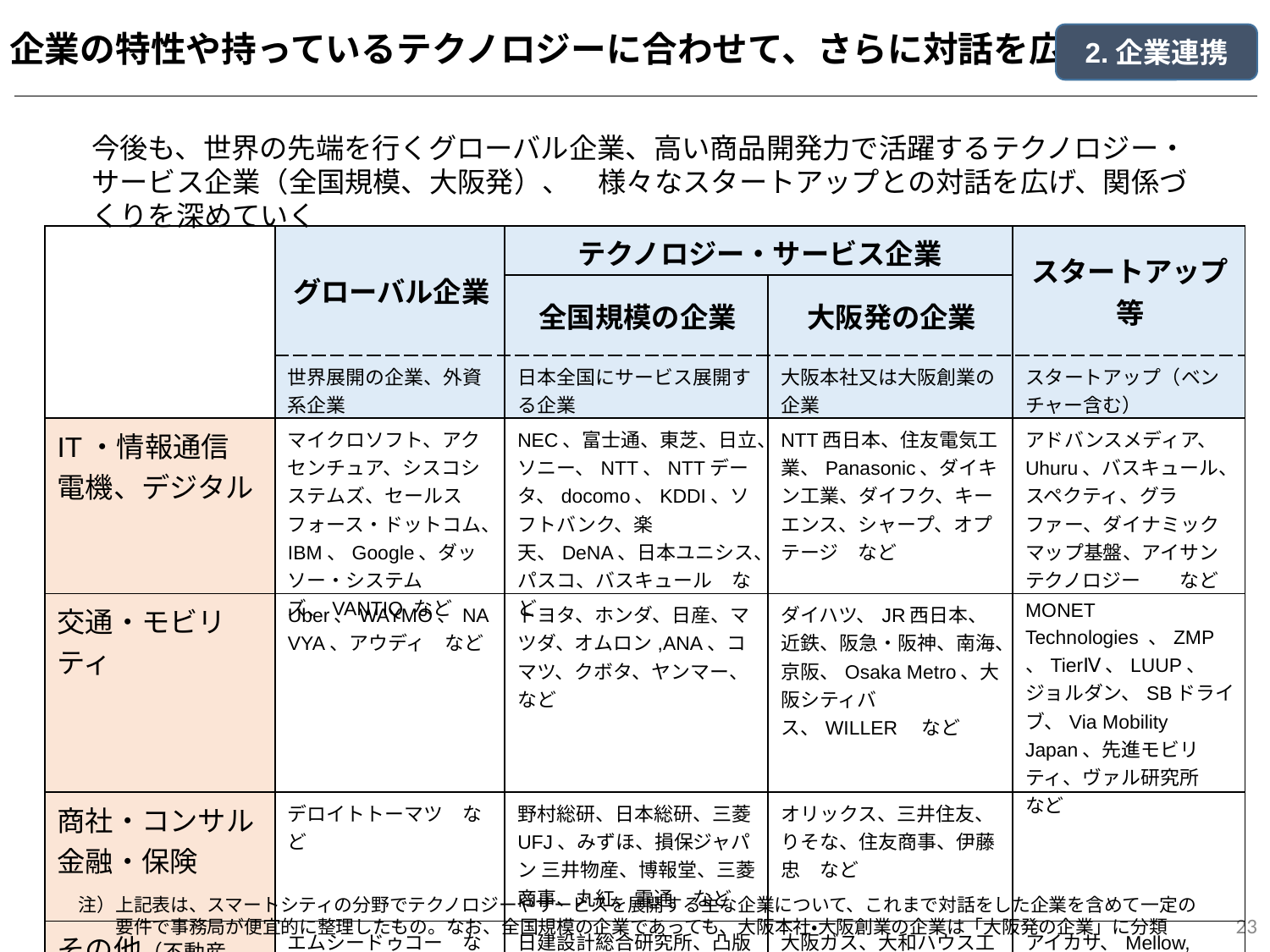

■企業の特性や持っているテクノロジーに合わせて、さらに対話を広げる
2.企業連携
今後も、世界の先端を行くグローバル企業、高い商品開発力で活躍するテクノロジー・サービス企業（全国規模、大阪発）、　様々なスタートアップとの対話を広げ、関係づくりを深めていく
|  | グローバル企業 | テクノロジー・サービス企業 |  | スタートアップ等 |
| --- | --- | --- | --- | --- |
|  |  | 全国規模の企業 | 大阪発の企業 |  |
|  | 世界展開の企業、外資系企業 | 日本全国にサービス展開する企業 | 大阪本社又は大阪創業の企業 | スタートアップ（ベンチャー含む） |
| IT・情報通信 電機、デジタル | マイクロソフト、アクセンチュア、シスコシステムズ、セールスフォース・ドットコム、IBM、Google、ダッソー・システムズ、VANTIQ など | NEC、富士通、東芝、日立、ソニー、NTT、NTTデータ、docomo、KDDI、ソフトバンク、楽天、DeNA、日本ユニシス、パスコ、バスキュール　など | NTT西日本、住友電気工業、Panasonic、ダイキン工業、ダイフク、キーエンス、シャープ、オプテージ　など | アドバンスメディア、Uhuru、バスキュール、スペクティ、グラファー、ダイナミックマップ基盤、アイサンテクノロジー　　など |
| 交通・モビリティ | Uber、WAYMO、NAVYA、アウディ　など | トヨタ、ホンダ、日産、マツダ、オムロン,ANA、コマツ、クボタ、ヤンマー、など | ダイハツ、JR西日本、近鉄、阪急・阪神、南海、京阪、Osaka Metro、大阪シティバス、WILLER　など | MONET Technologies 、ZMP、TierⅣ、LUUP、 ジョルダン、SBドライブ、Via Mobility Japan、先進モビリティ、ヴァル研究所　など |
| 商社・コンサル 金融・保険 | デロイトトーマツ　など | 野村総研、日本総研、三菱UFJ、みずほ、損保ジャパン 三井物産、博報堂、三菱商事、丸紅、電通　など | オリックス、三井住友、りそな、住友商事、伊藤忠　など |  |
| その他（不動産、 印刷、医療、製薬等） | エムシードゥコー　など | 日建設計総合研究所、凸版印刷、富士フィルム、JTB、タニタ　など | 大阪ガス、大和ハウス工業、積水ハウス、塩野義製薬、大日本印刷、関西電力、　など | アイカサ、Mellow, リアルワールドデータ 旭化成ファーマ　など |
注）上記表は、スマートシティの分野でテクノロジーやサービスを展開する主な企業について、これまで対話をした企業を含めて一定の
　　要件で事務局が便宜的に整理したもの。なお、全国規模の企業であっても、大阪本社・大阪創業の企業は「大阪発の企業」に分類
23